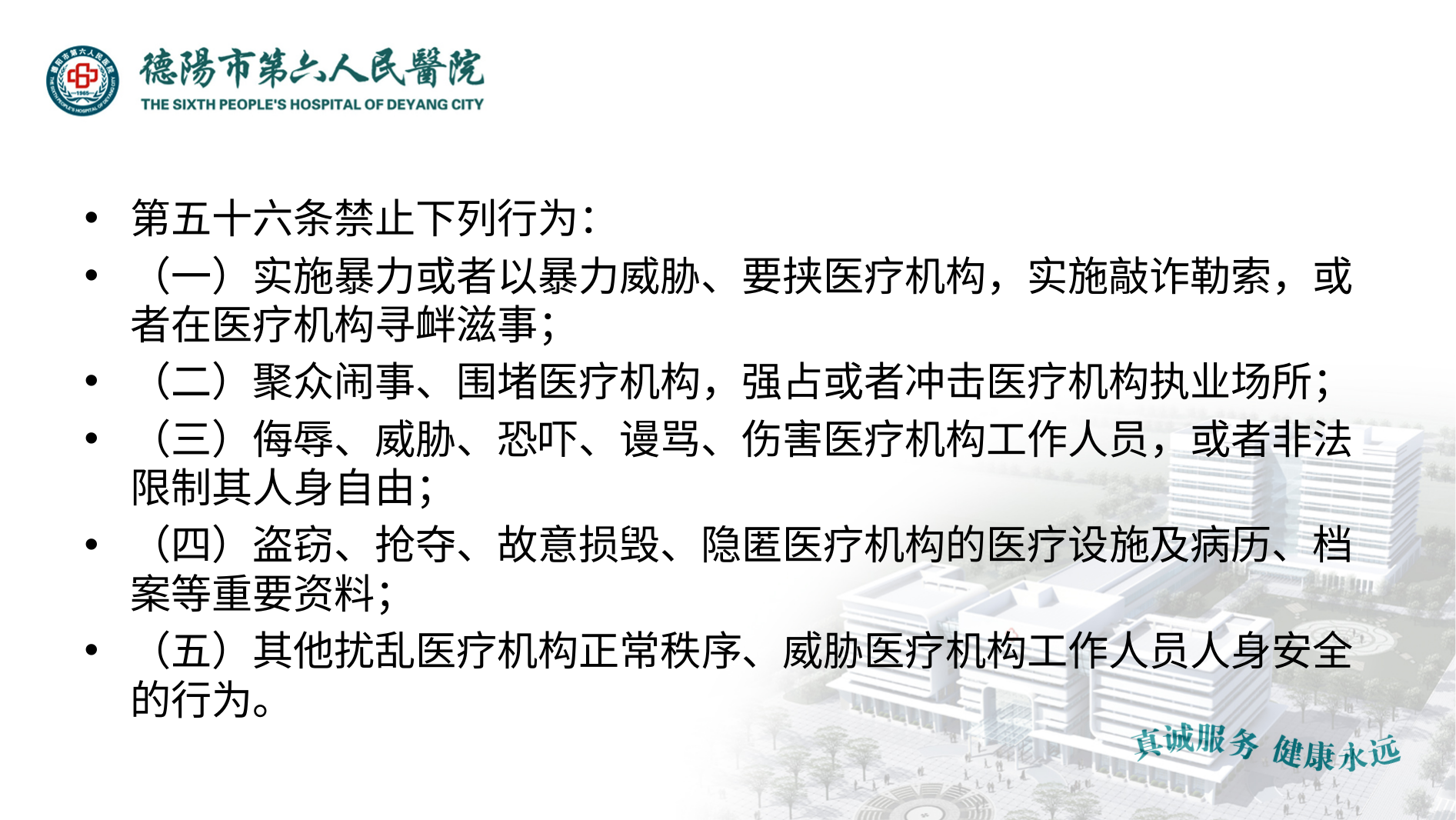

#
第五十六条禁止下列行为：
（一）实施暴力或者以暴力威胁、要挟医疗机构，实施敲诈勒索，或者在医疗机构寻衅滋事；
（二）聚众闹事、围堵医疗机构，强占或者冲击医疗机构执业场所；
（三）侮辱、威胁、恐吓、谩骂、伤害医疗机构工作人员，或者非法限制其人身自由；
（四）盗窃、抢夺、故意损毁、隐匿医疗机构的医疗设施及病历、档案等重要资料；
（五）其他扰乱医疗机构正常秩序、威胁医疗机构工作人员人身安全的行为。